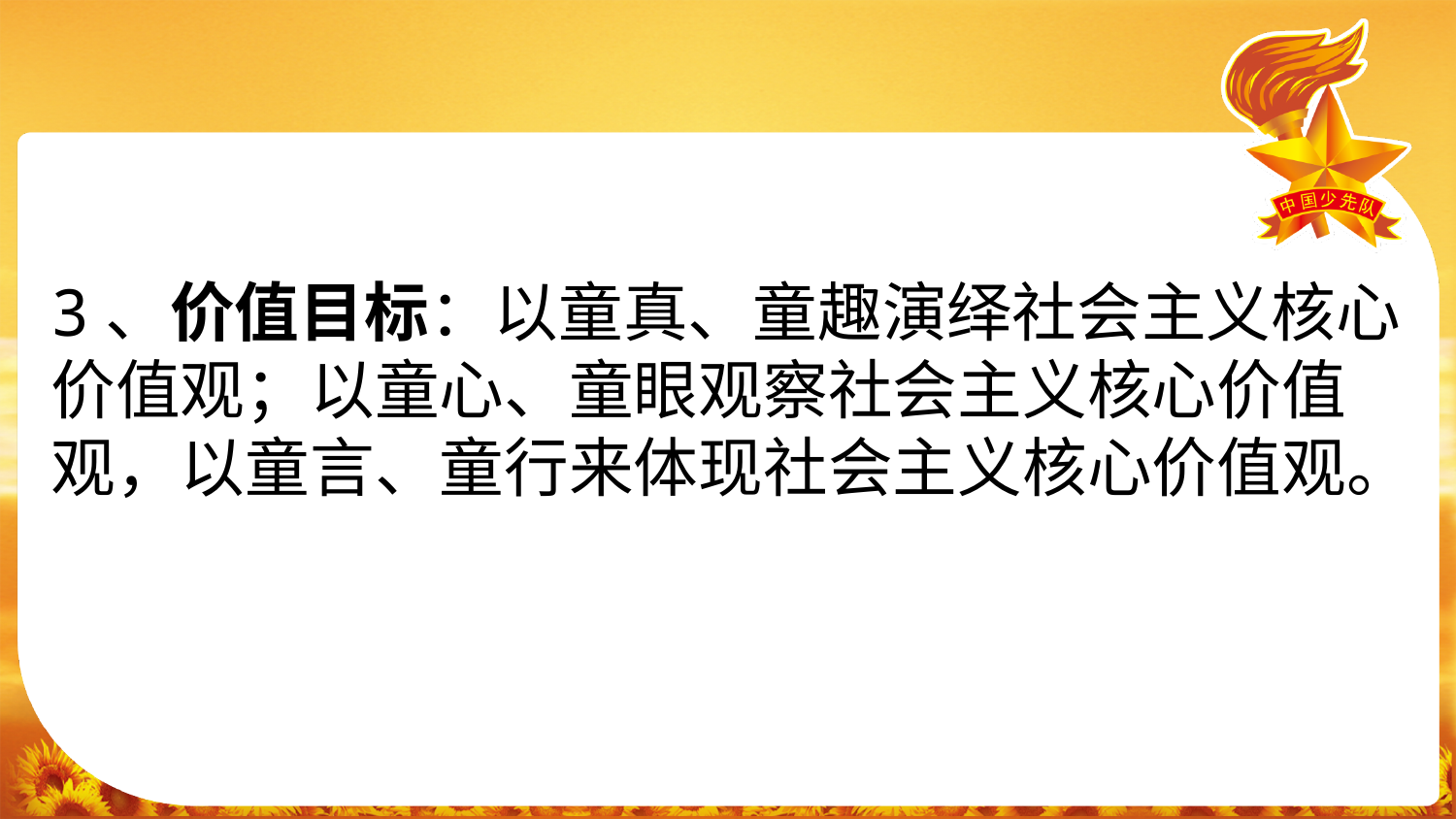

3、价值目标：以童真、童趣演绎社会主义核心价值观；以童心、童眼观察社会主义核心价值观，以童言、童行来体现社会主义核心价值观。